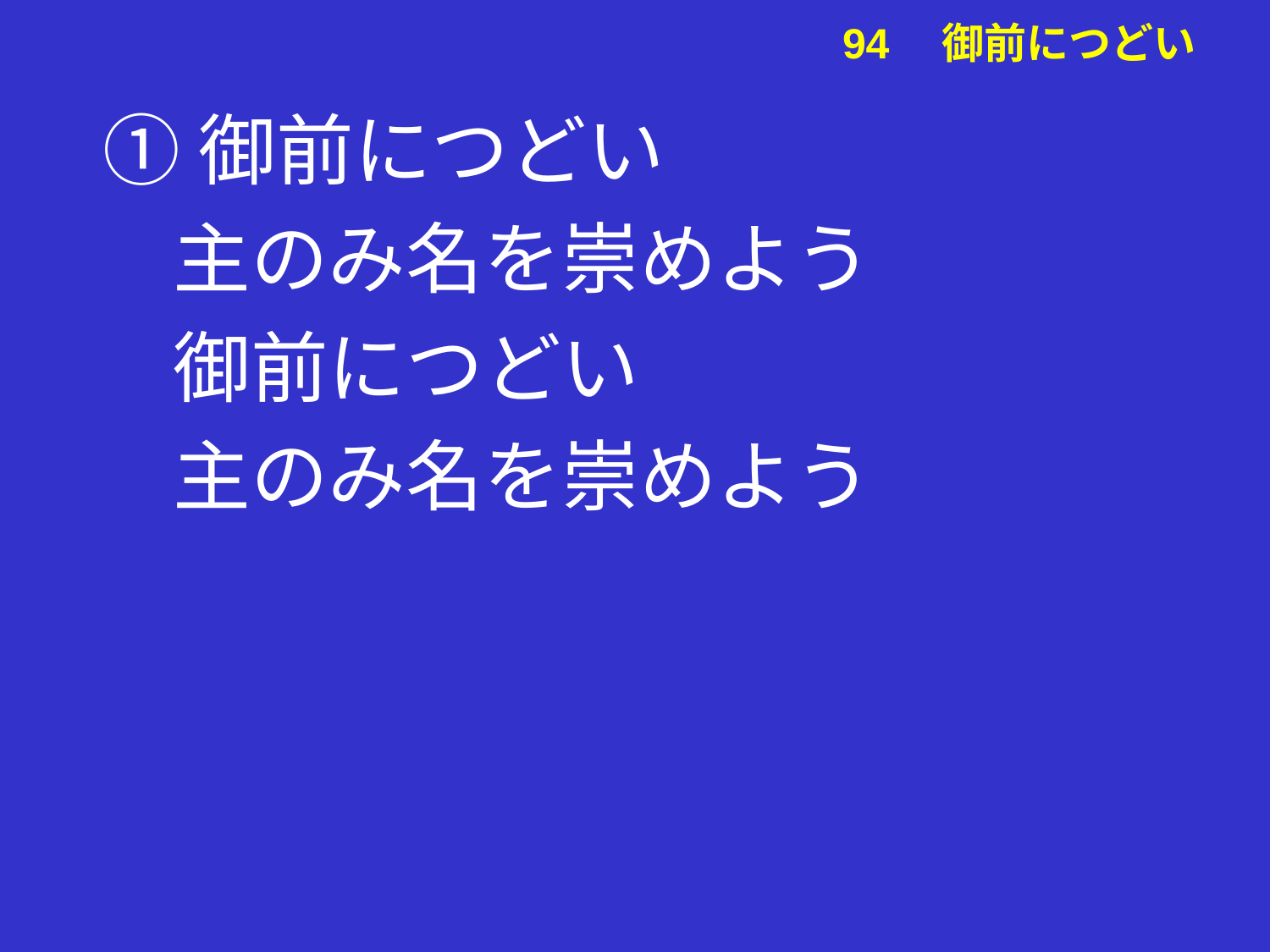

①御前につどい
   主のみ名を崇めよう
   御前につどい
   主のみ名を崇めよう

# 94　御前につどい